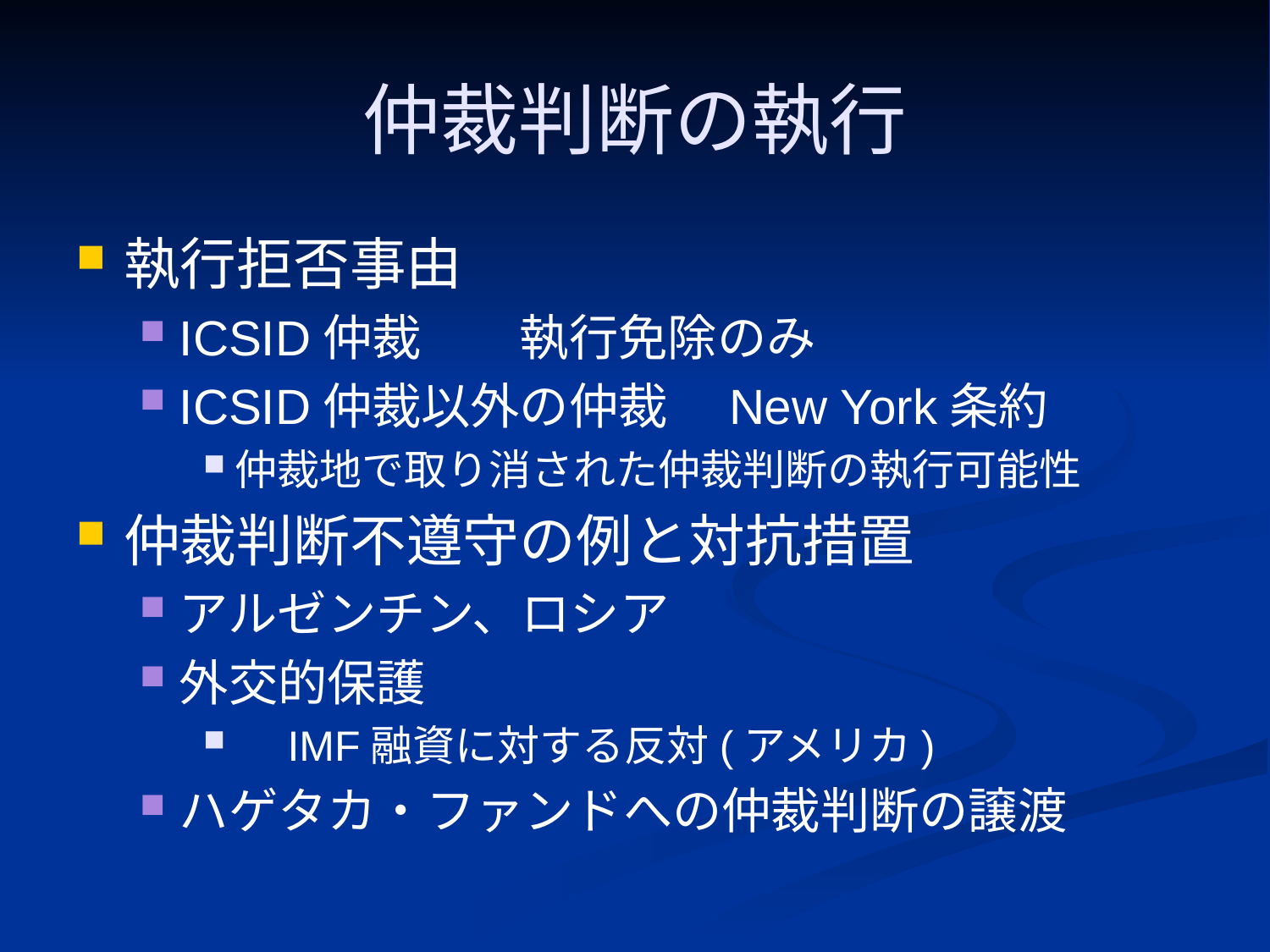

# 仲裁判断の執行
執行拒否事由
ICSID仲裁　　執行免除のみ
ICSID仲裁以外の仲裁　New York条約
仲裁地で取り消された仲裁判断の執行可能性
仲裁判断不遵守の例と対抗措置
アルゼンチン、ロシア
外交的保護
　IMF融資に対する反対(アメリカ)
ハゲタカ・ファンドへの仲裁判断の譲渡